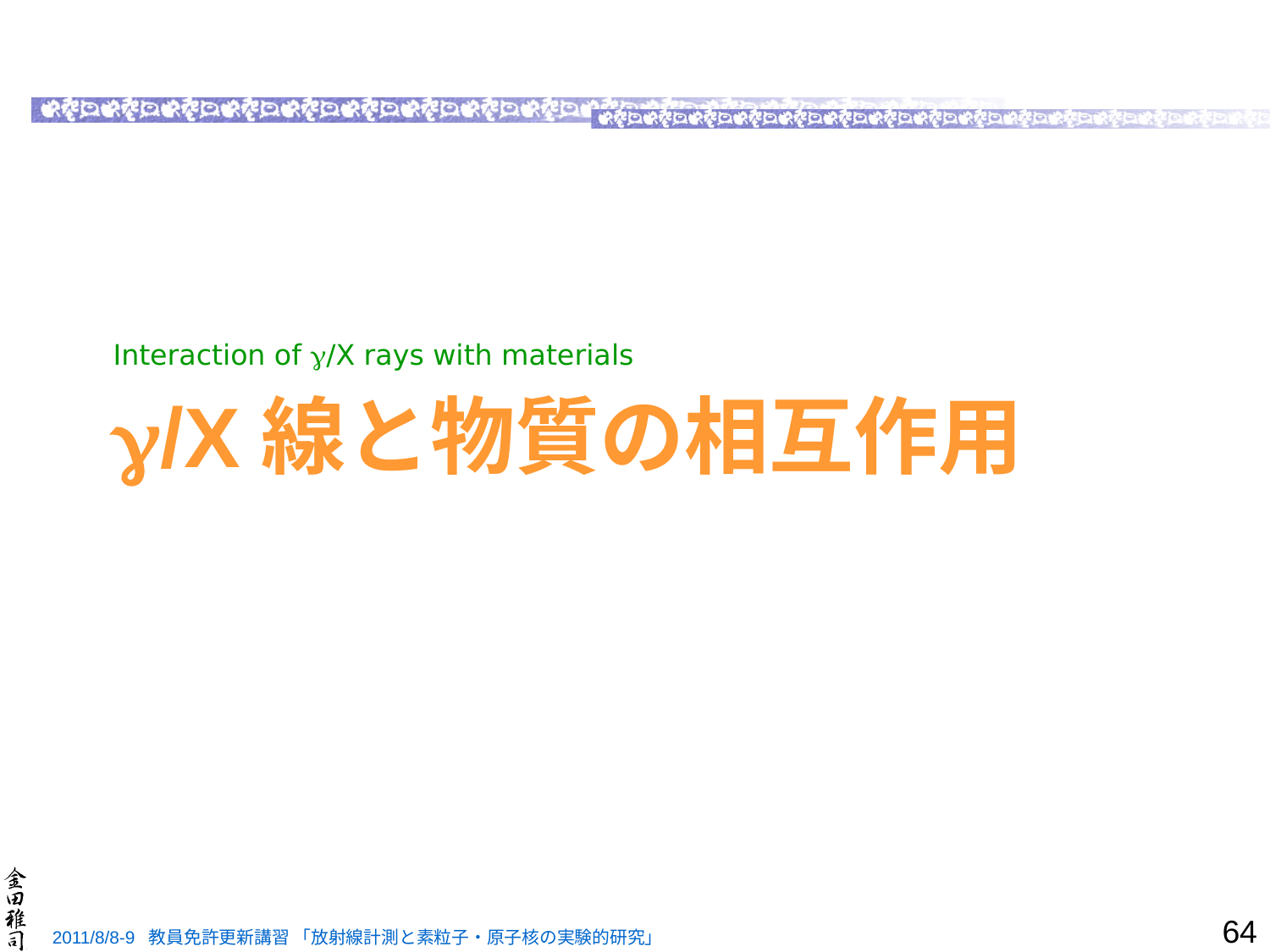

Interaction of γ/X rays with materials
# γ/X線と物質の相互作用
64
2011/8/8-9  教員免許更新講習 「放射線計測と素粒子・原子核の実験的研究」